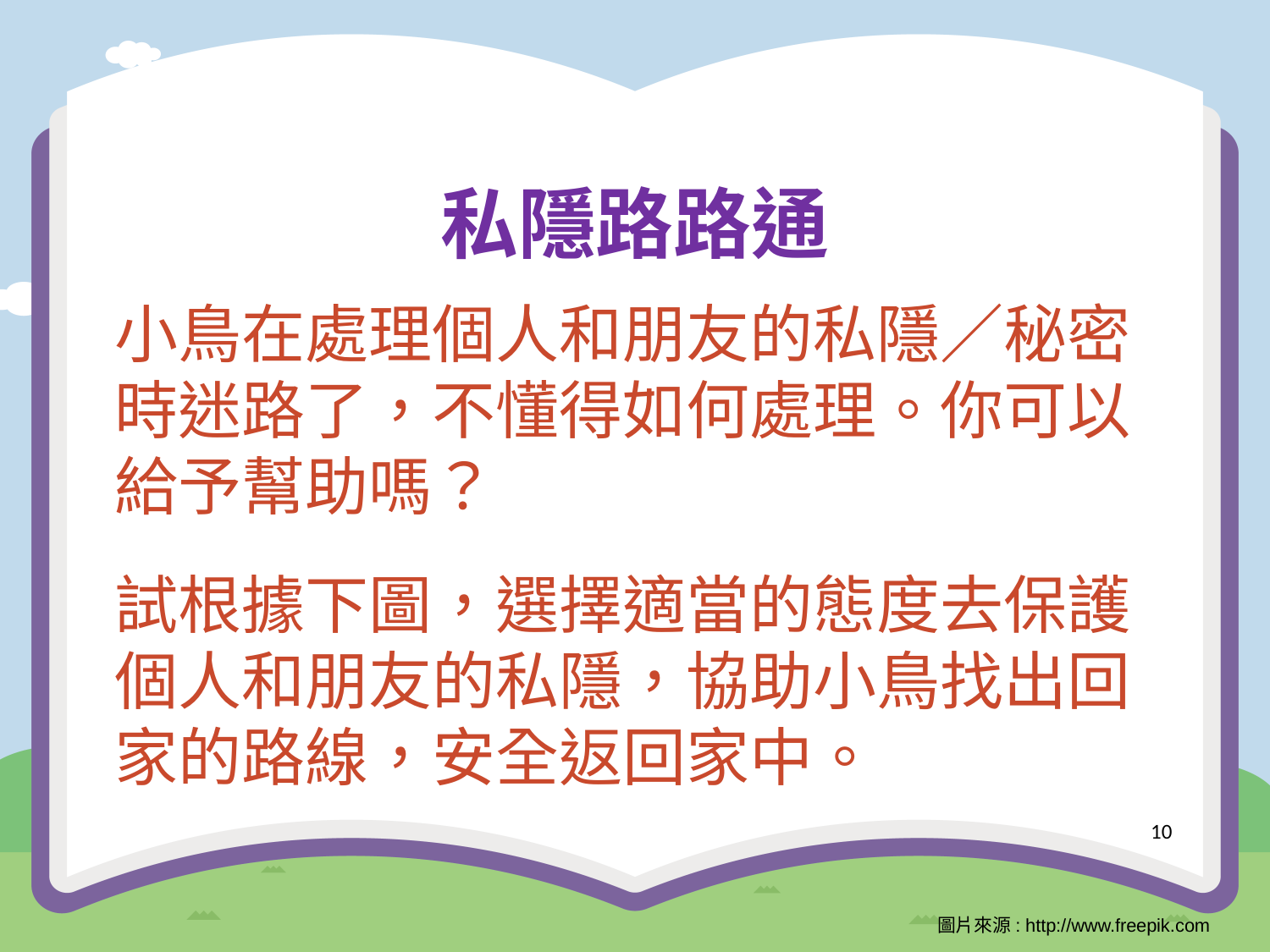

私隱路路通
小鳥在處理個人和朋友的私隱／秘密時迷路了，不懂得如何處理。你可以給予幫助嗎？
試根據下圖，選擇適當的態度去保護個人和朋友的私隱，協助小鳥找出回家的路線，安全返回家中。
10
圖片來源: http://www.freepik.com